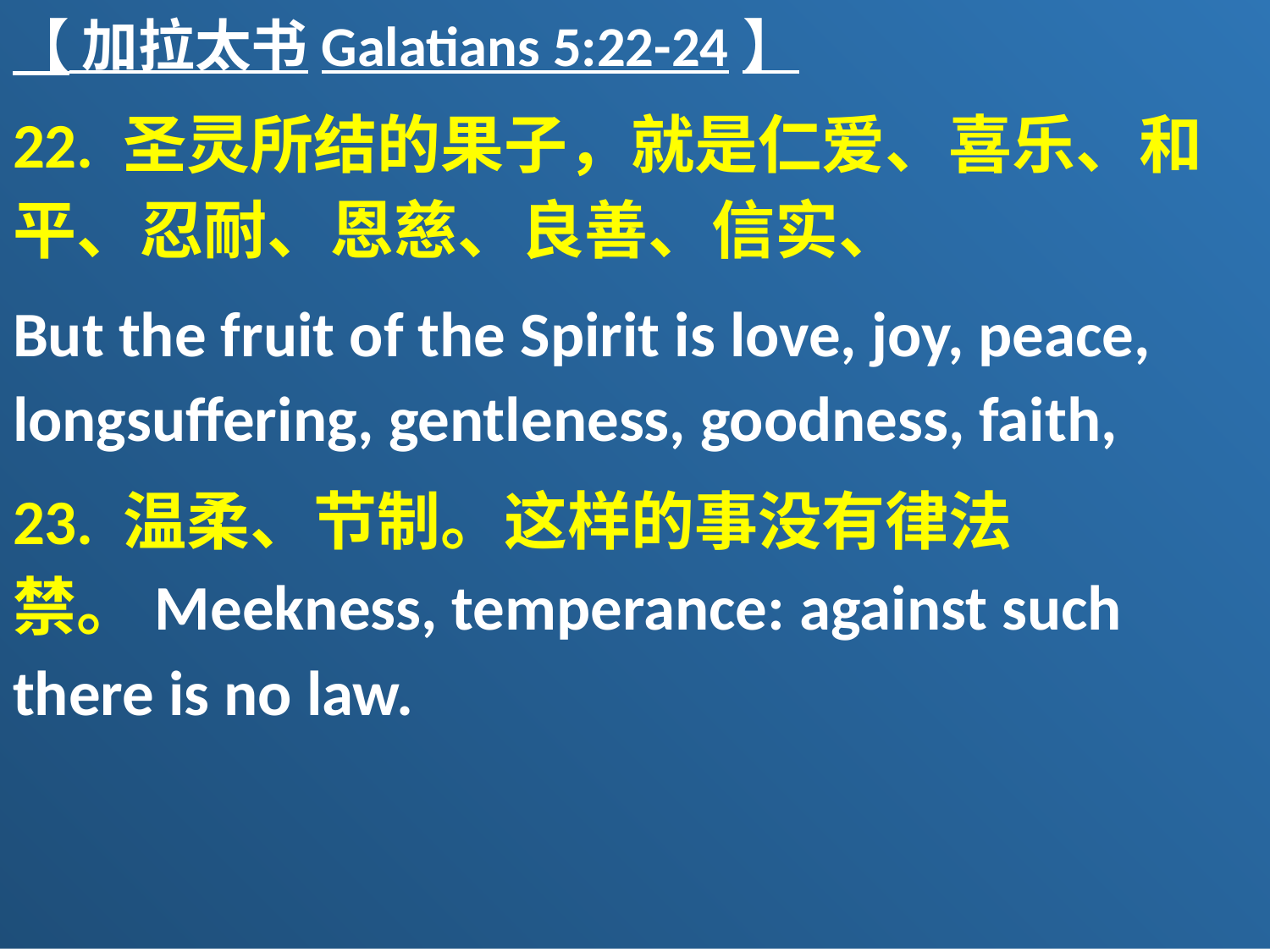

【 加拉太书Galatians 5:22-24】
22. 圣灵所结的果子，就是仁爱、喜乐、和平、忍耐、恩慈、良善、信实、
But the fruit of the Spirit is love, joy, peace, longsuffering, gentleness, goodness, faith,
23. 温柔、节制。这样的事没有律法禁。Meekness, temperance: against such there is no law.